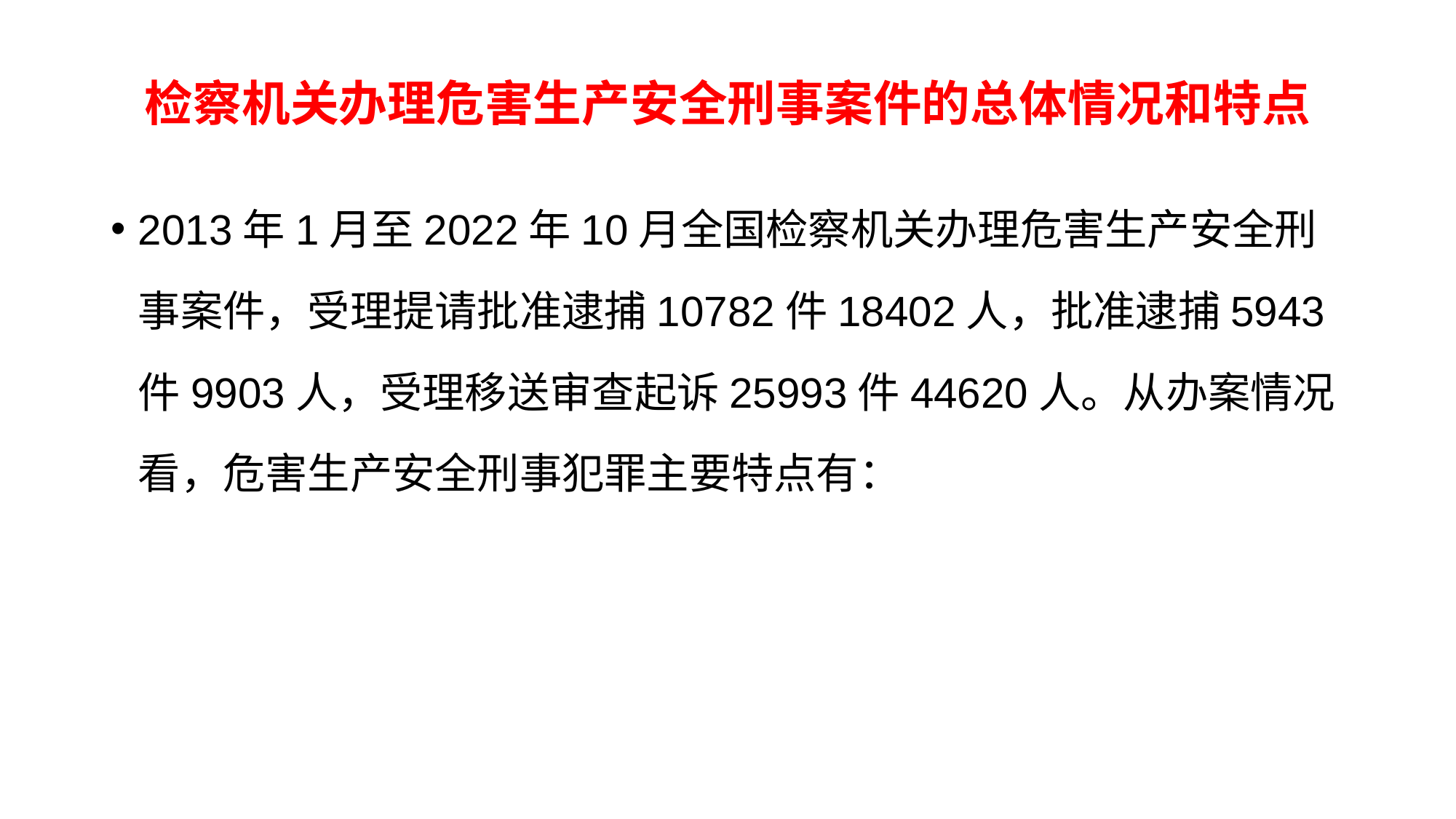

# 检察机关办理危害生产安全刑事案件的总体情况和特点
2013年1月至2022年10月全国检察机关办理危害生产安全刑事案件，受理提请批准逮捕10782件18402人，批准逮捕5943件9903人，受理移送审查起诉25993件44620人。从办案情况看，危害生产安全刑事犯罪主要特点有：